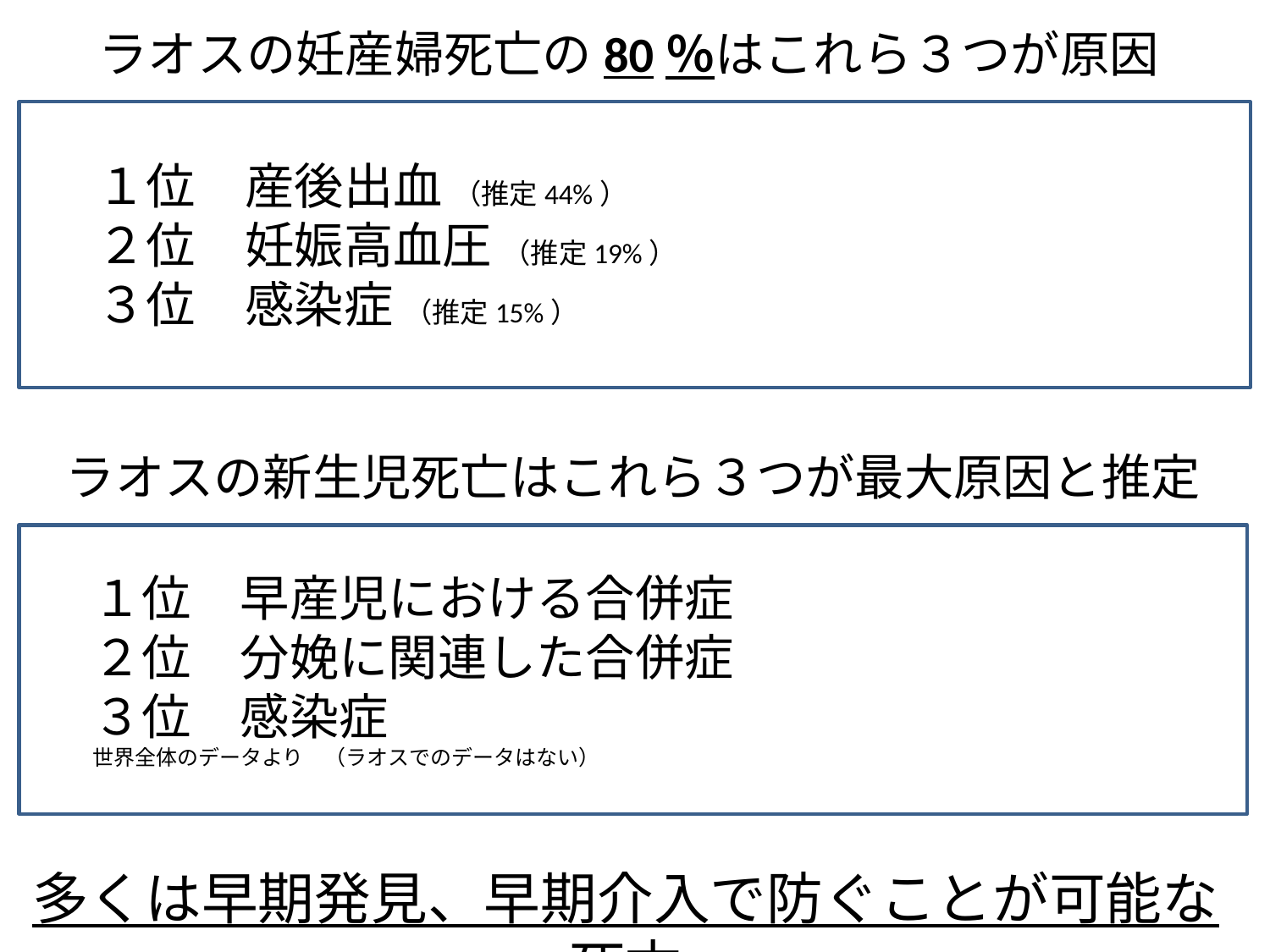

# ラオスの妊産婦死亡の80％はこれら３つが原因

１位　産後出血 （推定44%）
２位　妊娠高血圧 （推定19%）
３位　感染症 （推定15%）
ラオスの新生児死亡はこれら３つが最大原因と推定

１位　早産児における合併症
２位　分娩に関連した合併症
３位　感染症
世界全体のデータより　（ラオスでのデータはない）
多くは早期発見、早期介入で防ぐことが可能な死亡